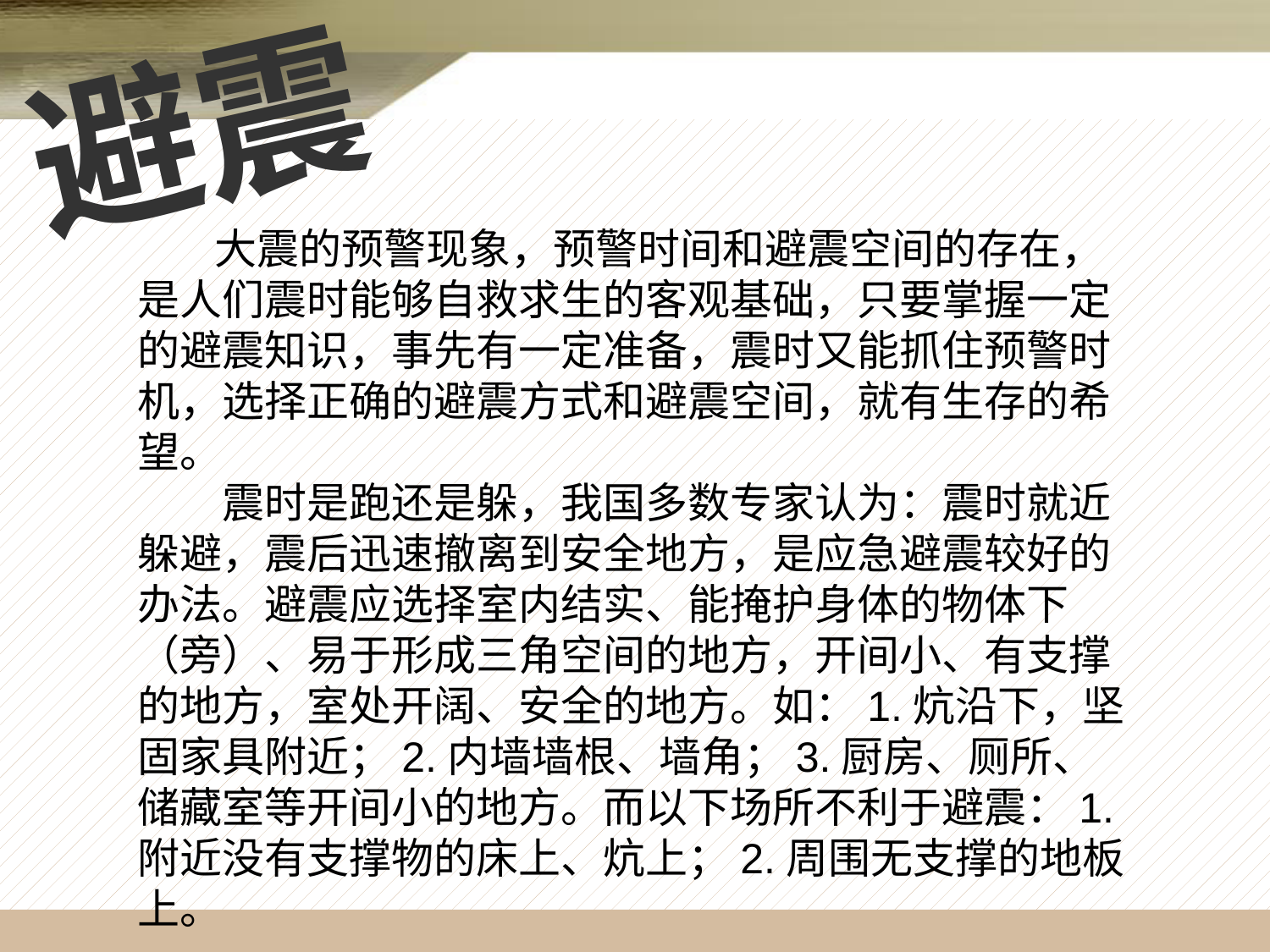

避震
       大震的预警现象，预警时间和避震空间的存在，是人们震时能够自救求生的客观基础，只要掌握一定的避震知识，事先有一定准备，震时又能抓住预警时机，选择正确的避震方式和避震空间，就有生存的希望。
　　震时是跑还是躲，我国多数专家认为：震时就近躲避，震后迅速撤离到安全地方，是应急避震较好的办法。避震应选择室内结实、能掩护身体的物体下（旁）、易于形成三角空间的地方，开间小、有支撑的地方，室处开阔、安全的地方。如：1.炕沿下，坚固家具附近；2.内墙墙根、墙角；3.厨房、厕所、储藏室等开间小的地方。而以下场所不利于避震：1.附近没有支撑物的床上、炕上；2.周围无支撑的地板上。